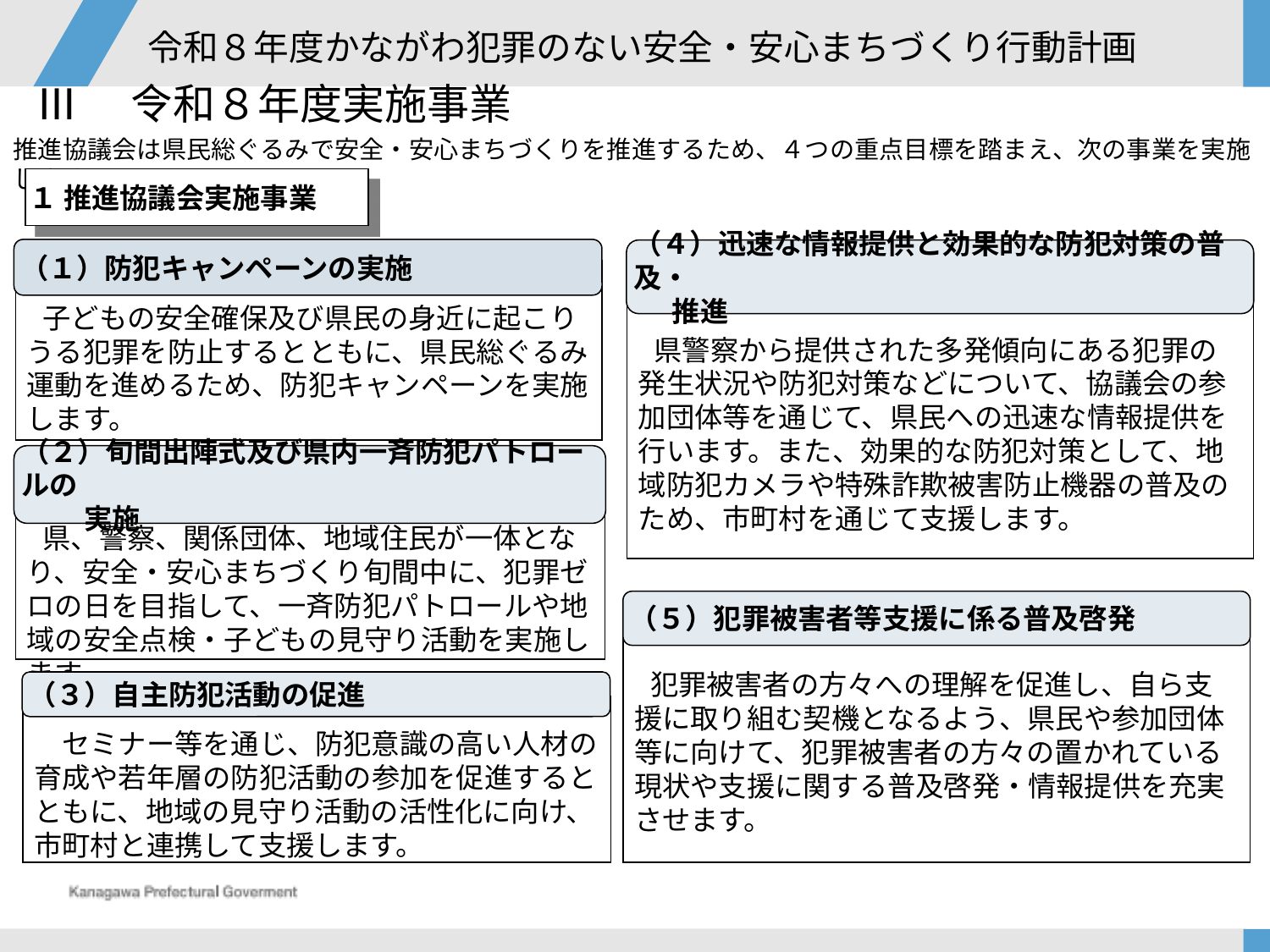

# 令和８年度かながわ犯罪のない安全・安心まちづくり行動計画
Ⅲ　令和８年度実施事業
推進協議会は県民総ぐるみで安全・安心まちづくりを推進するため、４つの重点目標を踏まえ、次の事業を実施します。
１ 推進協議会実施事業
（１）防犯キャンペーンの実施
（４）迅速な情報提供と効果的な防犯対策の普及・
     推進

　子どもの安全確保及び県民の身近に起こりうる犯罪を防止するとともに、県民総ぐるみ運動を進めるため、防犯キャンペーンを実施します。

　県警察から提供された多発傾向にある犯罪の発生状況や防犯対策などについて、協議会の参加団体等を通じて、県民への迅速な情報提供を行います。また、効果的な防犯対策として、地域防犯カメラや特殊詐欺被害防止機器の普及のため、市町村を通じて支援します。
（２）旬間出陣式及び県内一斉防犯パトロールの
　　 実施

　県、警察、関係団体、地域住民が一体となり、安全・安心まちづくり旬間中に、犯罪ゼロの日を目指して、一斉防犯パトロールや地域の安全点検・子どもの見守り活動を実施します。
（５）犯罪被害者等支援に係る普及啓発

　犯罪被害者の方々への理解を促進し、自ら支援に取り組む契機となるよう、県民や参加団体等に向けて、犯罪被害者の方々の置かれている現状や支援に関する普及啓発・情報提供を充実させます。
（３）自主防犯活動の促進

　セミナー等を通じ、防犯意識の高い人材の育成や若年層の防犯活動の参加を促進するとともに、地域の見守り活動の活性化に向け、市町村と連携して支援します。